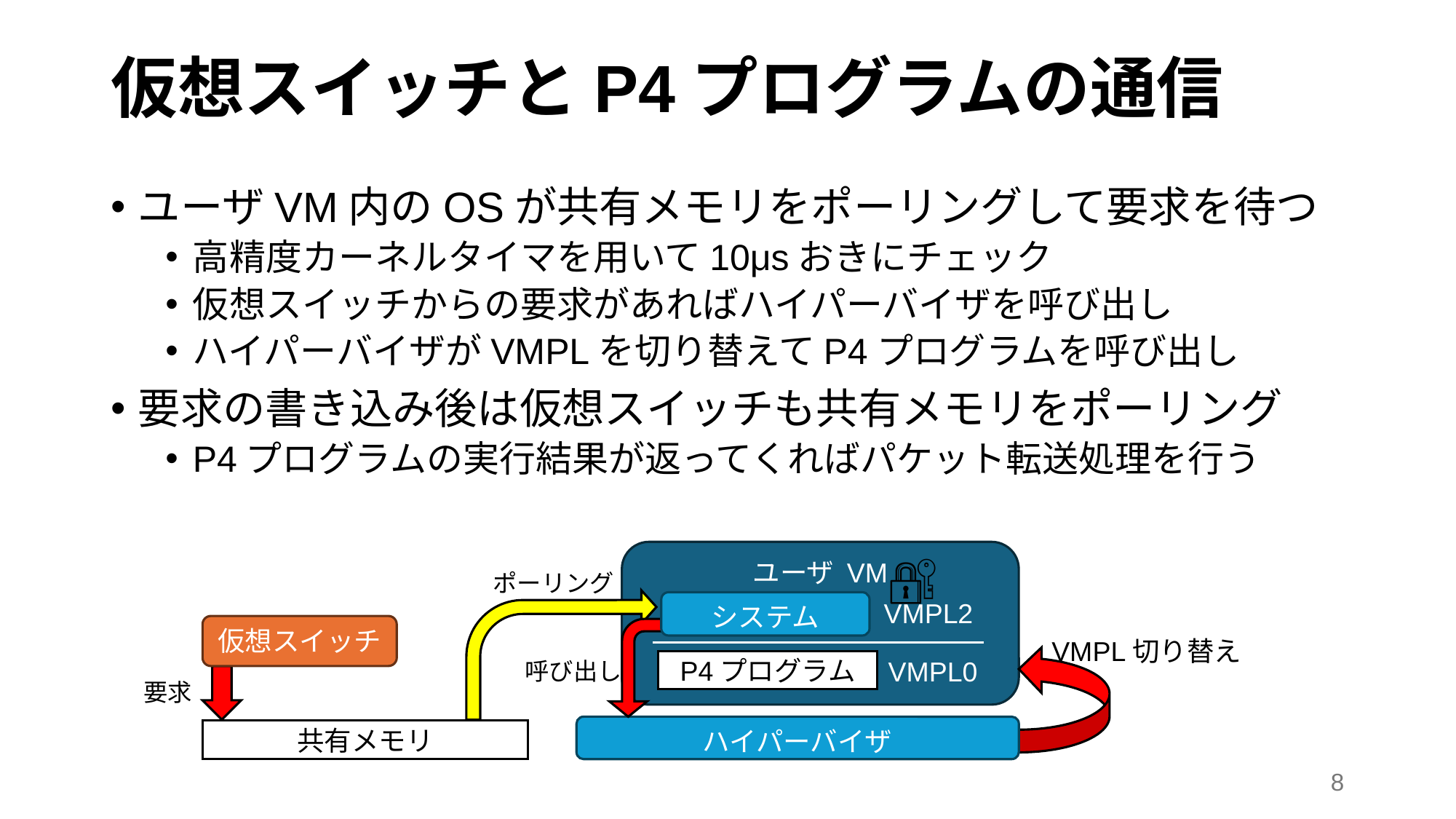

# 仮想スイッチとP4プログラムの通信
ユーザVM内のOSが共有メモリをポーリングして要求を待つ
高精度カーネルタイマを用いて10μsおきにチェック
仮想スイッチからの要求があればハイパーバイザを呼び出し
ハイパーバイザがVMPLを切り替えてP4プログラムを呼び出し
要求の書き込み後は仮想スイッチも共有メモリをポーリング
P4プログラムの実行結果が返ってくればパケット転送処理を行う
ユーザ VM
🔐
ポーリング

VMPL2
システム
仮想スイッチ
VMPL切り替え

VMPL0
呼び出し
P4プログラム

要求
ハイパーバイザ
共有メモリ
8